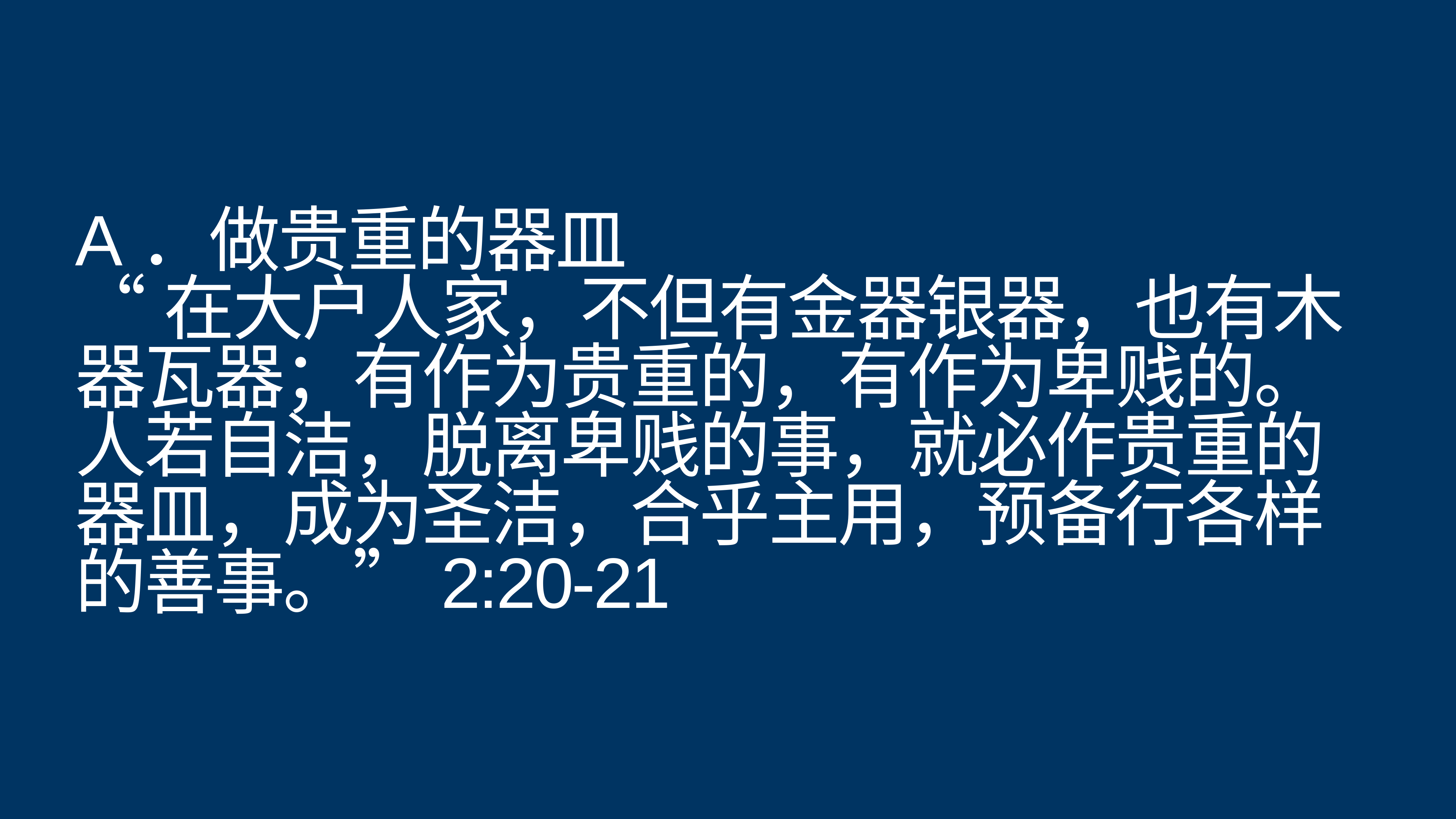

# A．做贵重的器皿
“在大户人家，不但有金器银器，也有木器瓦器；有作为贵重的，有作为卑贱的。 人若自洁，脱离卑贱的事，就必作贵重的器皿，成为圣洁，合乎主用，预备行各样的善事。”2:20-21